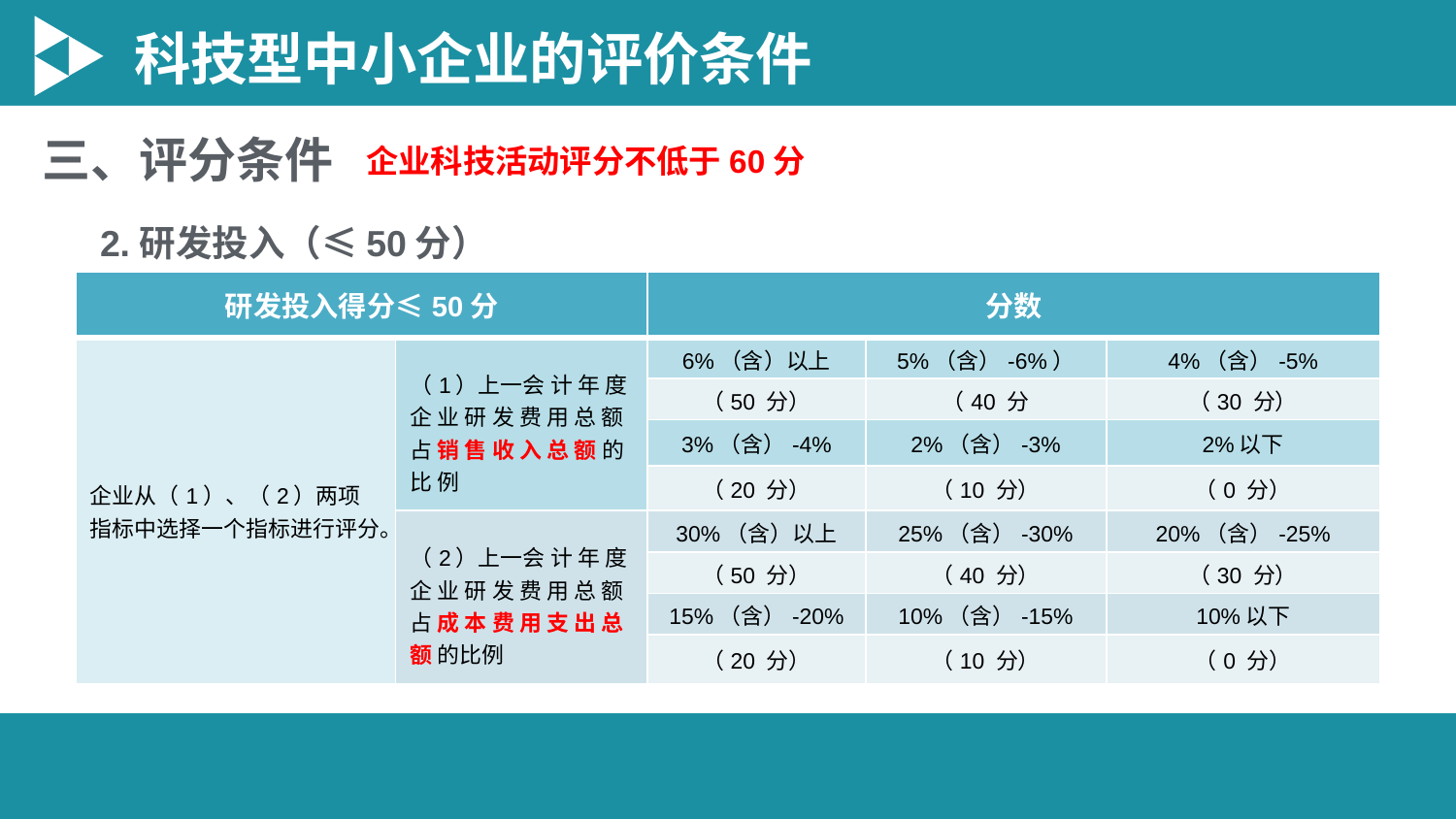

科技型中小企业的评价条件
三、评分条件
企业科技活动评分不低于60分
2.研发投入（≤50分）
| 研发投入得分≤50分 |  | 分数 |  |  |
| --- | --- | --- | --- | --- |
| 企业从（1）、（2）两项指标中选择一个指标进行评分。 | （1）上一会 计 年 度 企 业 研 发 费 用 总 额 占 销 售 收 入 总 额 的 比 例 | 6%（含）以上 | 5%（含）-6%） | 4%（含）-5% |
|  |  | （50 分） | （40 分 | （30 分） |
|  |  | 3%（含）-4% | 2%（含）-3% | 2%以下 |
|  |  | （20 分） | （10 分） | （0 分） |
|  | （2）上一会 计 年 度 企 业 研 发 费 用 总 额 占 成 本 费 用 支 出 总 额 的比例 | 30%（含）以上 | 25%（含）-30% | 20%（含）-25% |
|  |  | （50 分） | （40 分） | （30 分） |
|  |  | 15%（含）-20% | 10%（含）-15% | 10%以下 |
|  |  | （20 分） | （10 分） | （0 分） |